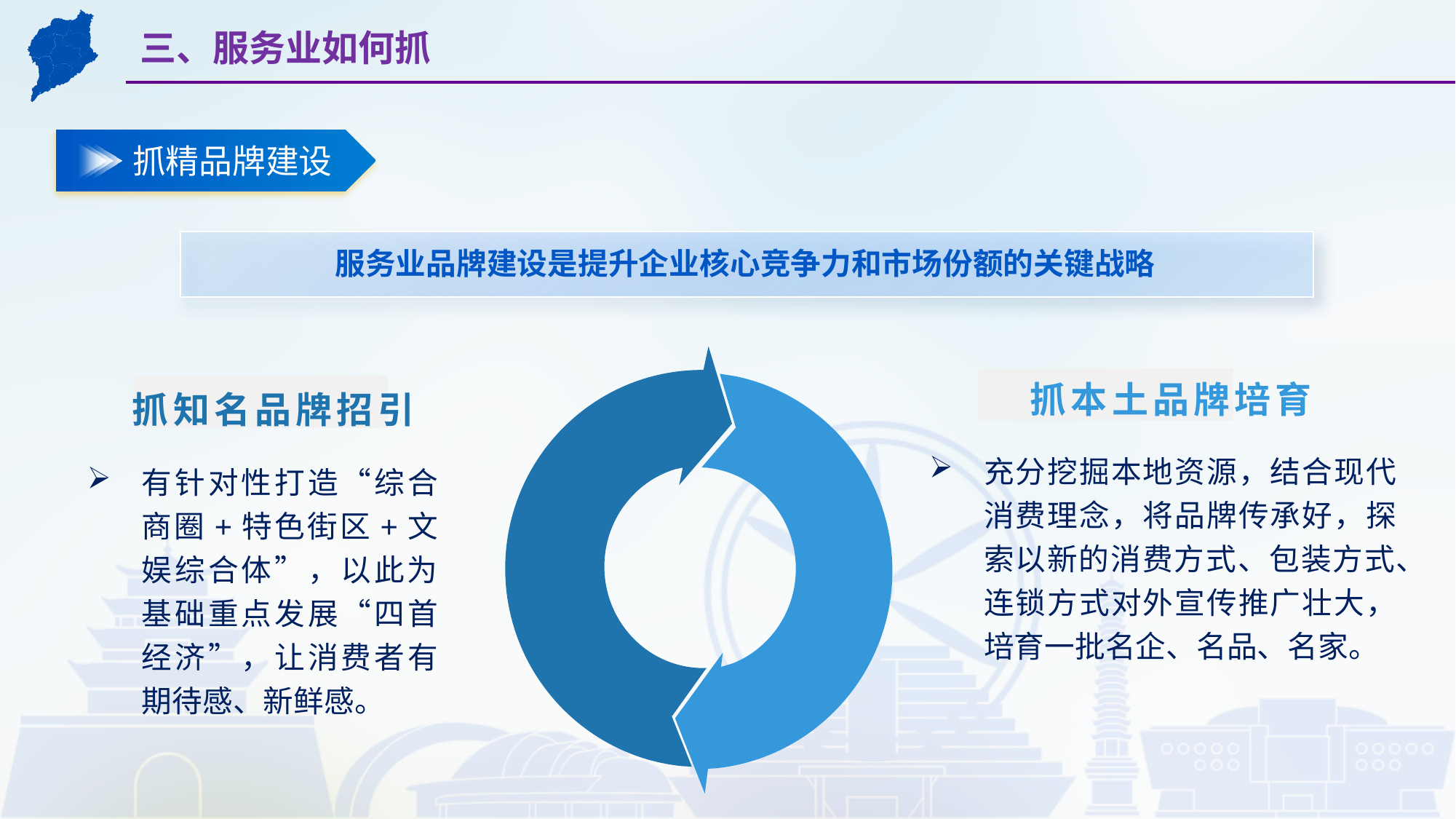

三、服务业如何抓

抓精品牌建设

服务业品牌建设是提升企业核心竞争力和市场份额的关键战略

抓本土品牌培育
抓知名品牌招引

充分挖掘本地资源，结合现代消费理念，将品牌传承好，探索以新的消费方式、包装方式、连锁方式对外宣传推广壮大，培育一批名企、名品、名家。
有针对性打造“综合商圈+特色街区+文娱综合体”，以此为基础重点发展“四首经济”，让消费者有期待感、新鲜感。